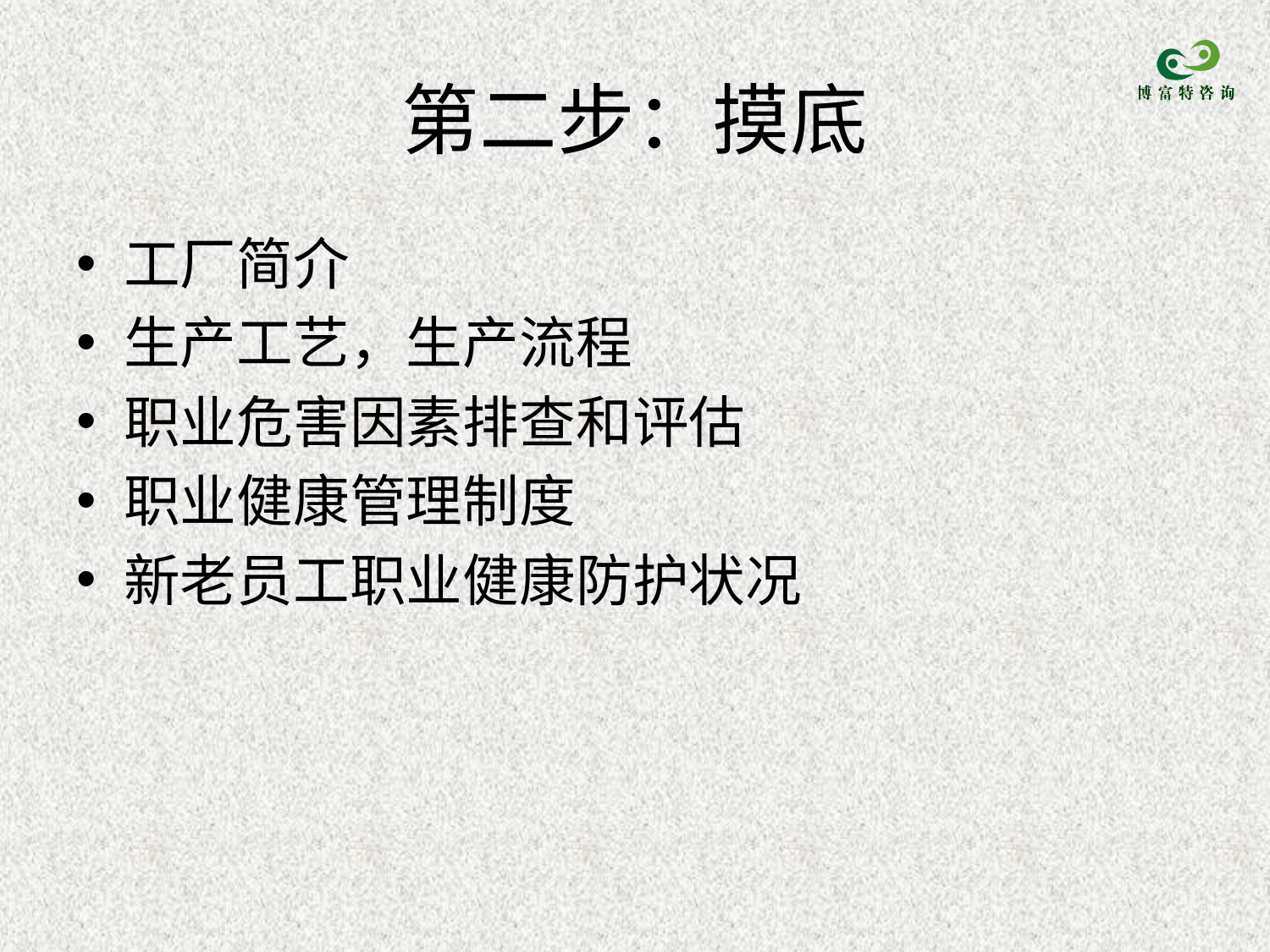

# 第二步：摸底
工厂简介
生产工艺，生产流程
职业危害因素排查和评估
职业健康管理制度
新老员工职业健康防护状况